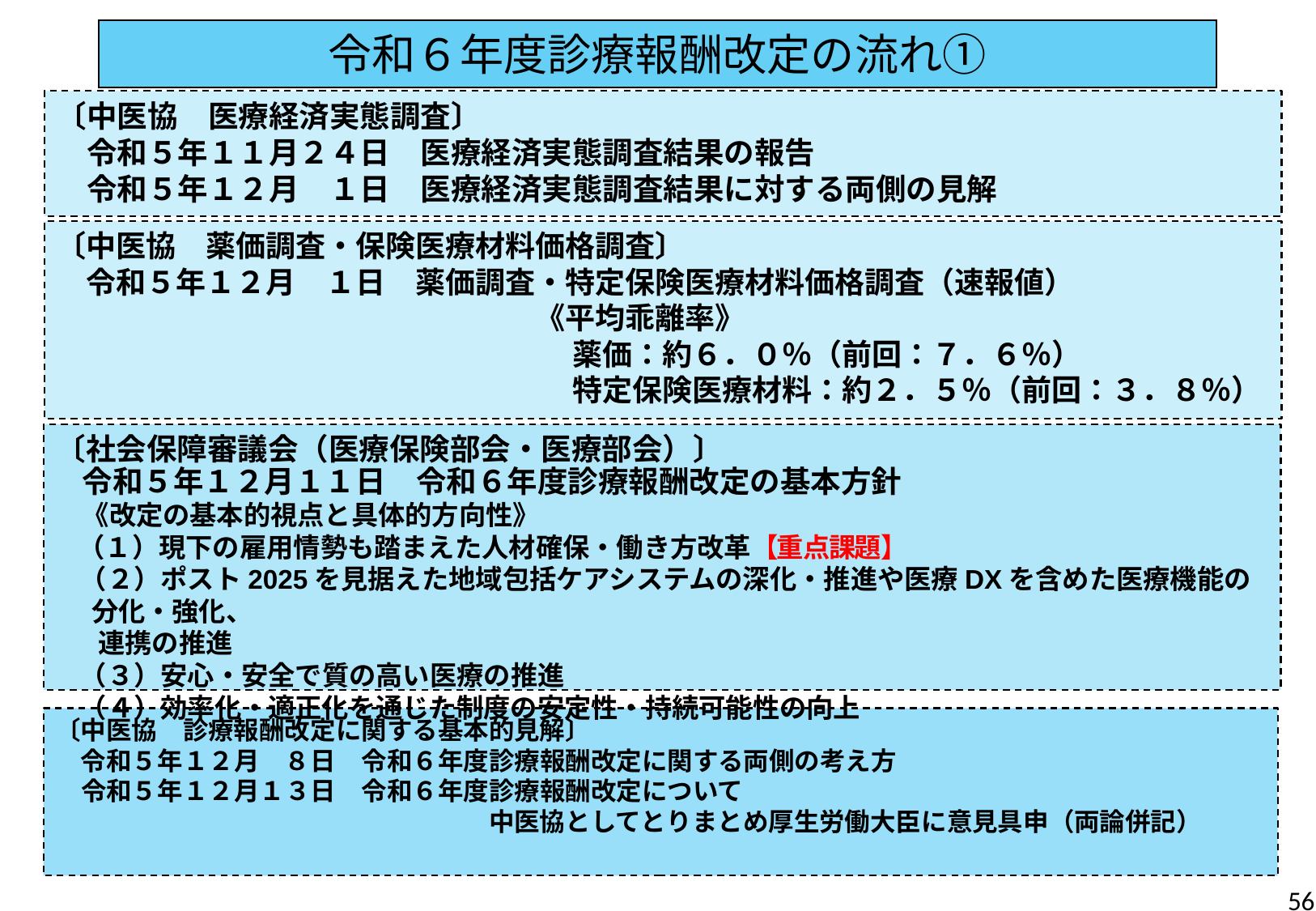

令和６年度診療報酬改定の流れ①
〔中医協　医療経済実態調査〕
　令和５年１１月２４日　医療経済実態調査結果の報告
　令和５年１２月　１日　医療経済実態調査結果に対する両側の見解
〔中医協　薬価調査・保険医療材料価格調査〕
　令和５年１２月　１日　薬価調査・特定保険医療材料価格調査（速報値）
　　　　　　　　　　　　　　　　《平均乖離率》
　　　　　　　　　　　　　　　　　 薬価：約６．０％（前回：７．６％）
　　　　　　　　　　　　　　　　　 特定保険医療材料：約２．５％（前回：３．８％）
〔社会保障審議会（医療保険部会・医療部会）〕
　令和５年１２月１１日　令和６年度診療報酬改定の基本方針
　《改定の基本的視点と具体的方向性》
   （１）現下の雇用情勢も踏まえた人材確保・働き方改革【重点課題】
   （２）ポスト2025を見据えた地域包括ケアシステムの深化・推進や医療DXを含めた医療機能の分化・強化、
      連携の推進
   （３）安心・安全で質の高い医療の推進
   （４）効率化・適正化を通じた制度の安定性・持続可能性の向上
〔中医協　診療報酬改定に関する基本的見解〕
　令和５年１２月　８日　令和６年度診療報酬改定に関する両側の考え方
　令和５年１２月１３日　令和６年度診療報酬改定について
　　　　　　　　　　　　　　　　　中医協としてとりまとめ厚生労働大臣に意見具申（両論併記）
56